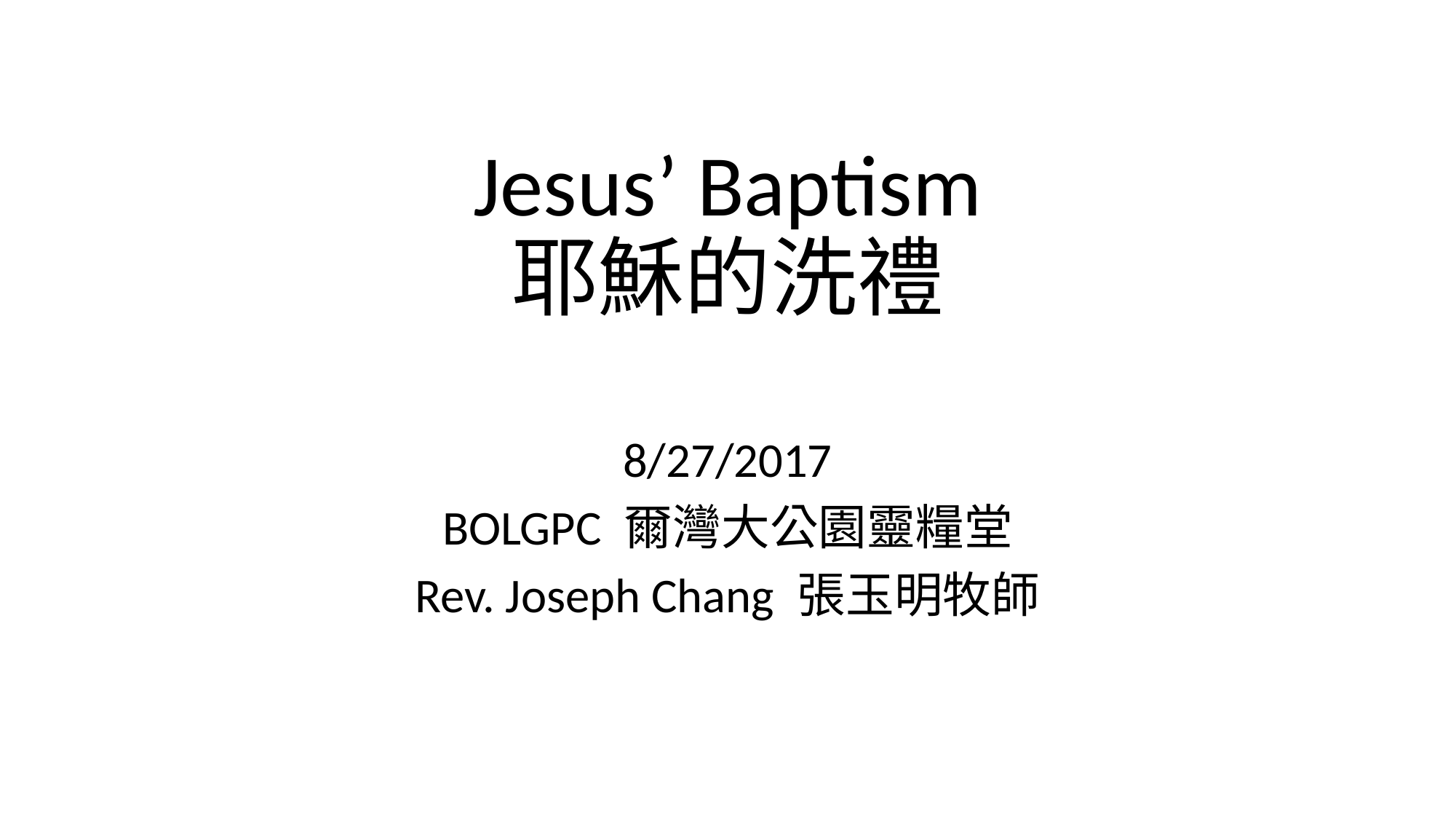

# Jesus’ Baptism 耶穌的洗禮
8/27/2017
BOLGPC 爾灣大公園靈糧堂
Rev. Joseph Chang 張玉明牧師